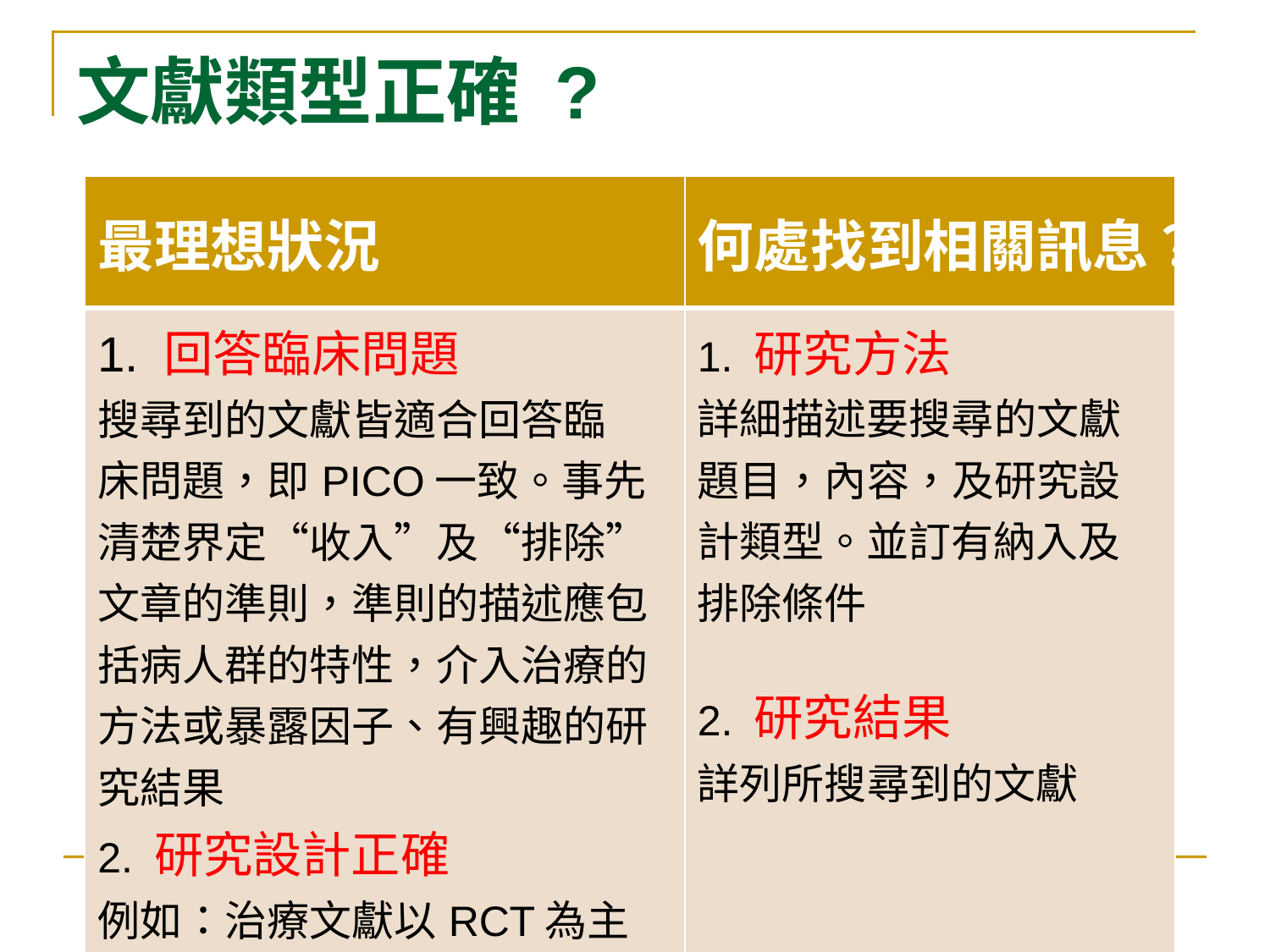

# 文獻類型正確 ?
| 最理想狀況 | 何處找到相關訊息？ |
| --- | --- |
| 1. 回答臨床問題 搜尋到的文獻皆適合回答臨 床問題，即PICO一致。事先清楚界定“收入”及“排除”文章的準則，準則的描述應包括病人群的特性，介入治療的方法或暴露因子、有興趣的研究結果 2. 研究設計正確 例如：治療文獻以RCT為主 | 1. 研究方法 詳細描述要搜尋的文獻題目，內容，及研究設計類型。並訂有納入及排除條件 2. 研究結果 詳列所搜尋到的文獻 |